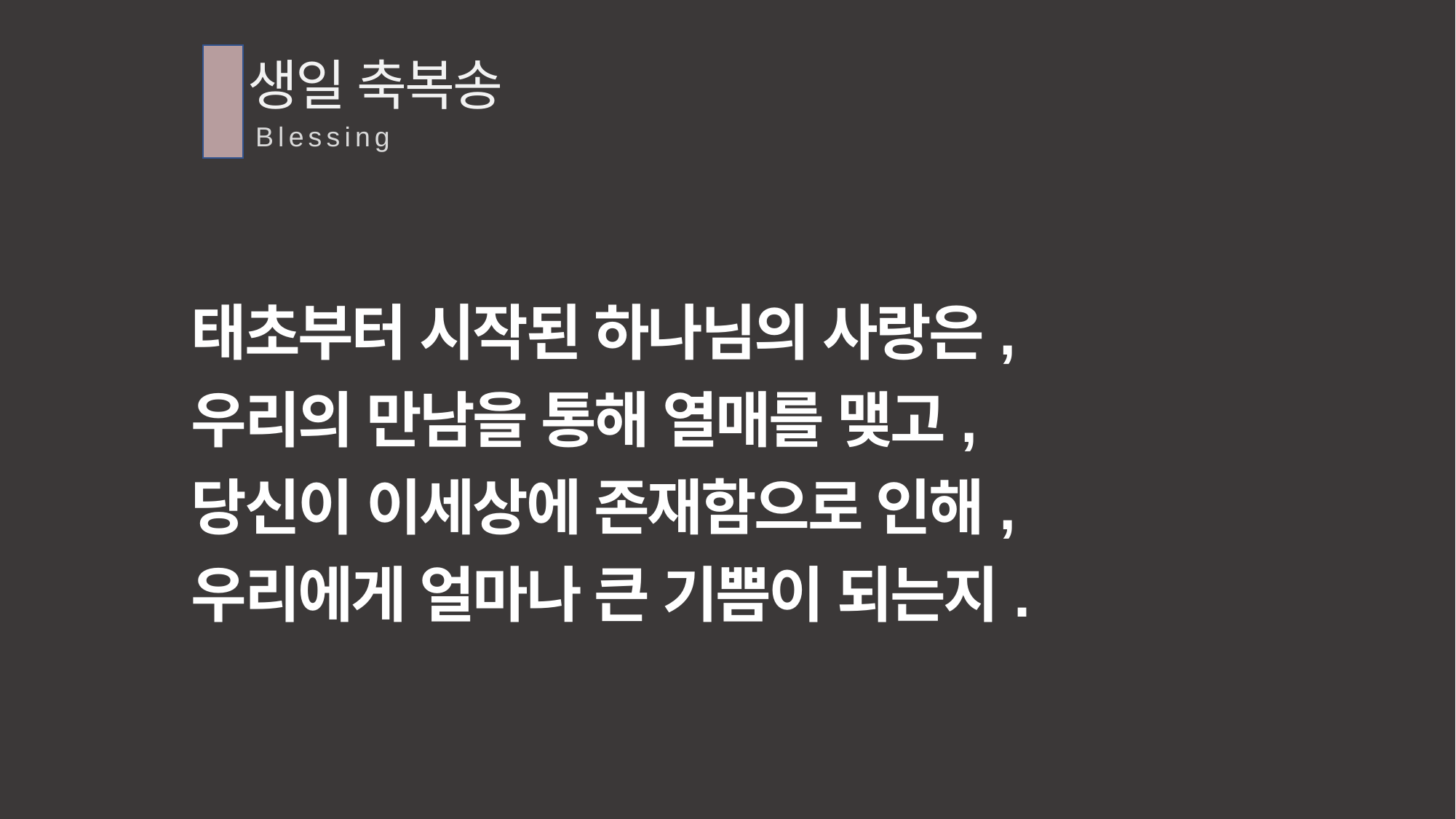

생일 축복송
Blessing
태초부터 시작된 하나님의 사랑은,
우리의 만남을 통해 열매를 맺고,
당신이 이세상에 존재함으로 인해,
우리에게 얼마나 큰 기쁨이 되는지.